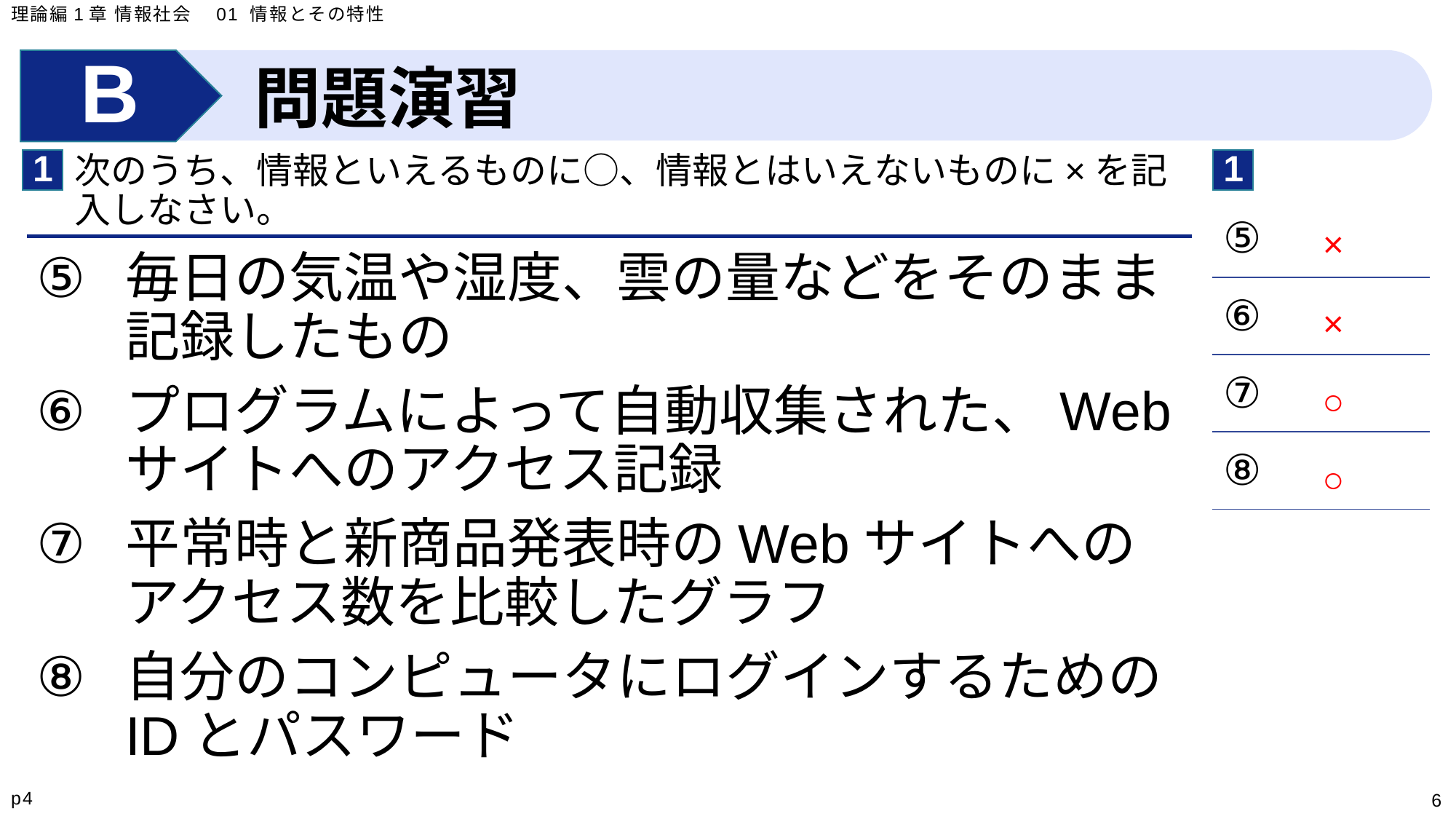

理論編1章 情報社会　01 情報とその特性

問題演習
1
1
次のうち、情報といえるものに○、情報とはいえないものに×を記入しなさい。
| ⑤ |
| --- |
| ⑥ |
| ⑦ |
| ⑧ |
×
毎日の気温や湿度、雲の量などをそのまま記録したもの
プログラムによって自動収集された、Webサイトへのアクセス記録
平常時と新商品発表時のWebサイトへのアクセス数を比較したグラフ
自分のコンピュータにログインするためのIDとパスワード
×
○
○
p4
6